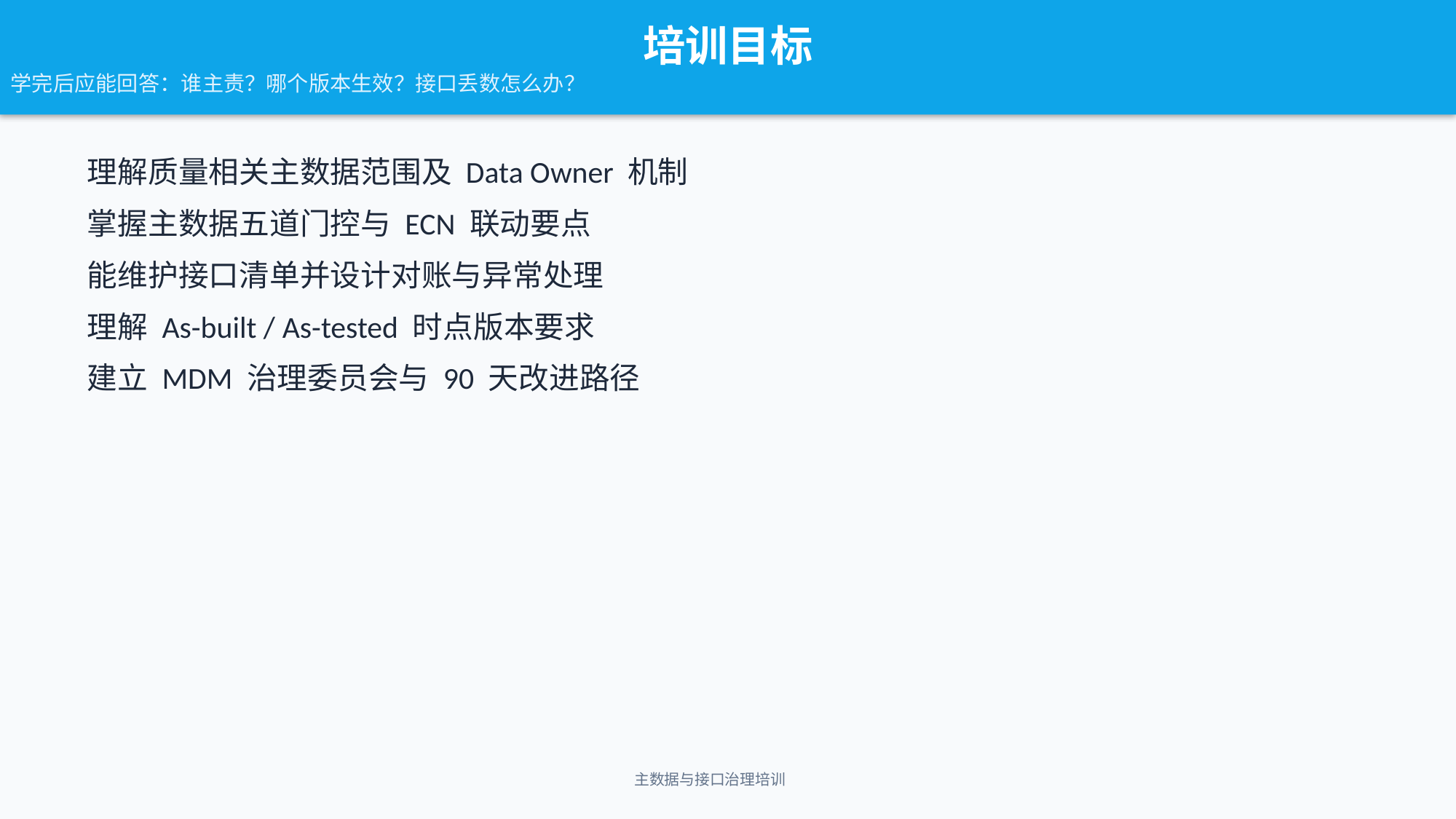

培训目标
学完后应能回答：谁主责？哪个版本生效？接口丢数怎么办？
理解质量相关主数据范围及 Data Owner 机制
掌握主数据五道门控与 ECN 联动要点
能维护接口清单并设计对账与异常处理
理解 As-built / As-tested 时点版本要求
建立 MDM 治理委员会与 90 天改进路径
主数据与接口治理培训